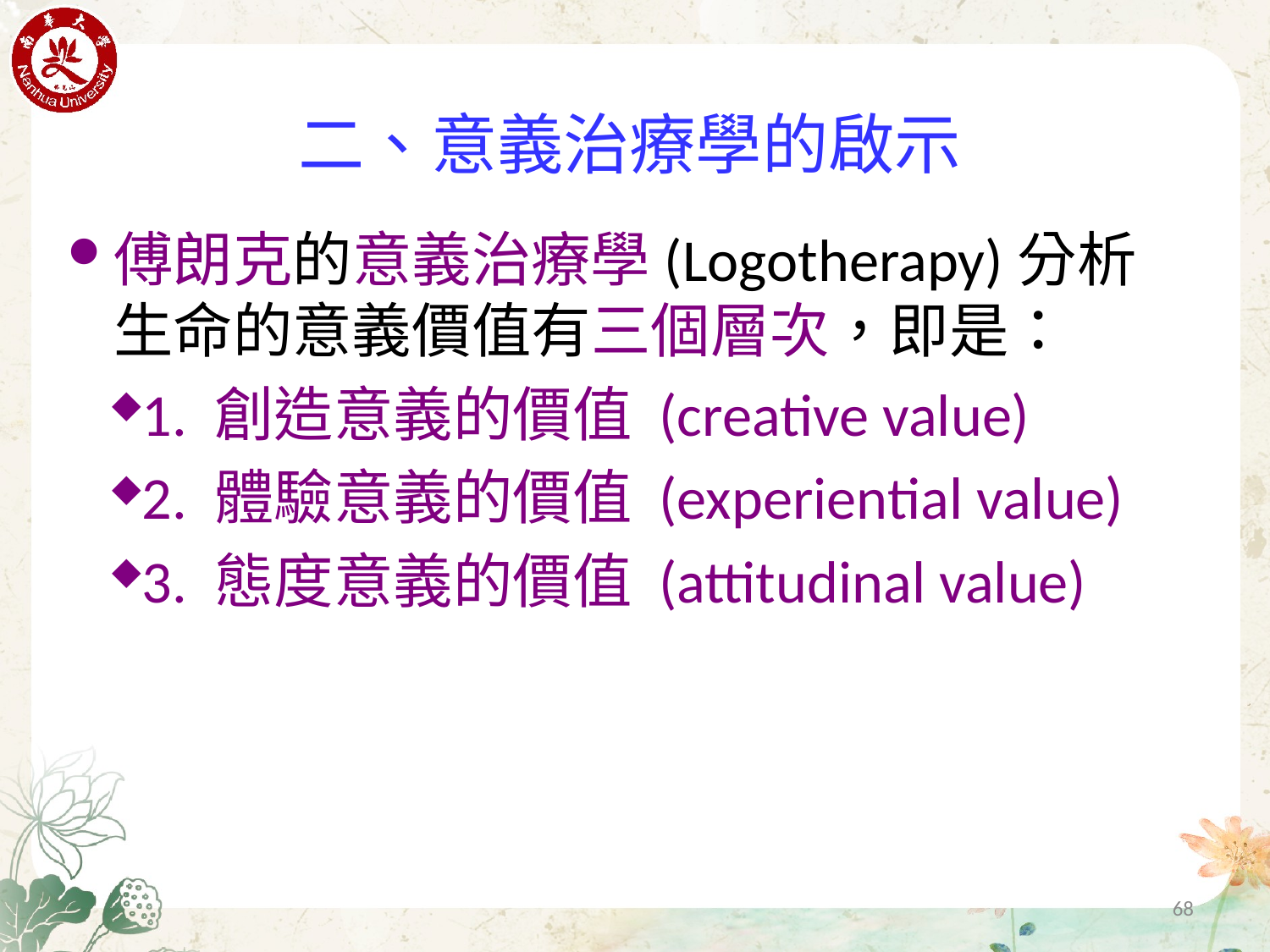

二、意義治療學的啟示

傅朗克的意義治療學(Logotherapy)分析生命的意義價值有三個層次，即是：
1. 創造意義的價值 (creative value)
2. 體驗意義的價值 (experiential value)
3. 態度意義的價值 (attitudinal value)
68